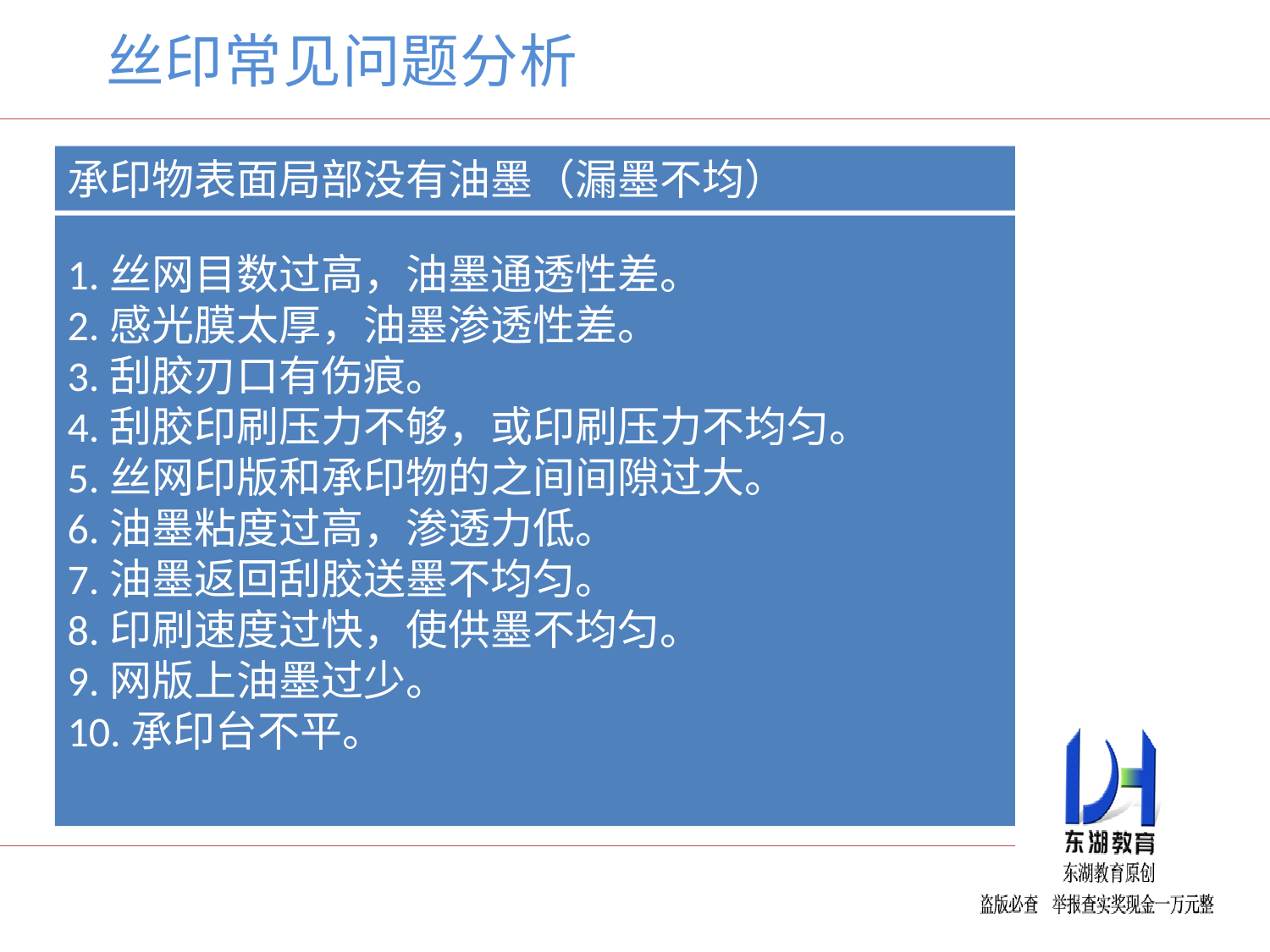

丝印常见问题分析
承印物表面局部没有油墨（漏墨不均）
1.丝网目数过高，油墨通透性差。
2.感光膜太厚，油墨渗透性差。
3.刮胶刃口有伤痕。
4.刮胶印刷压力不够，或印刷压力不均匀。
5.丝网印版和承印物的之间间隙过大。
6.油墨粘度过高，渗透力低。
7.油墨返回刮胶送墨不均匀。
8.印刷速度过快，使供墨不均匀。
9.网版上油墨过少。
10.承印台不平。